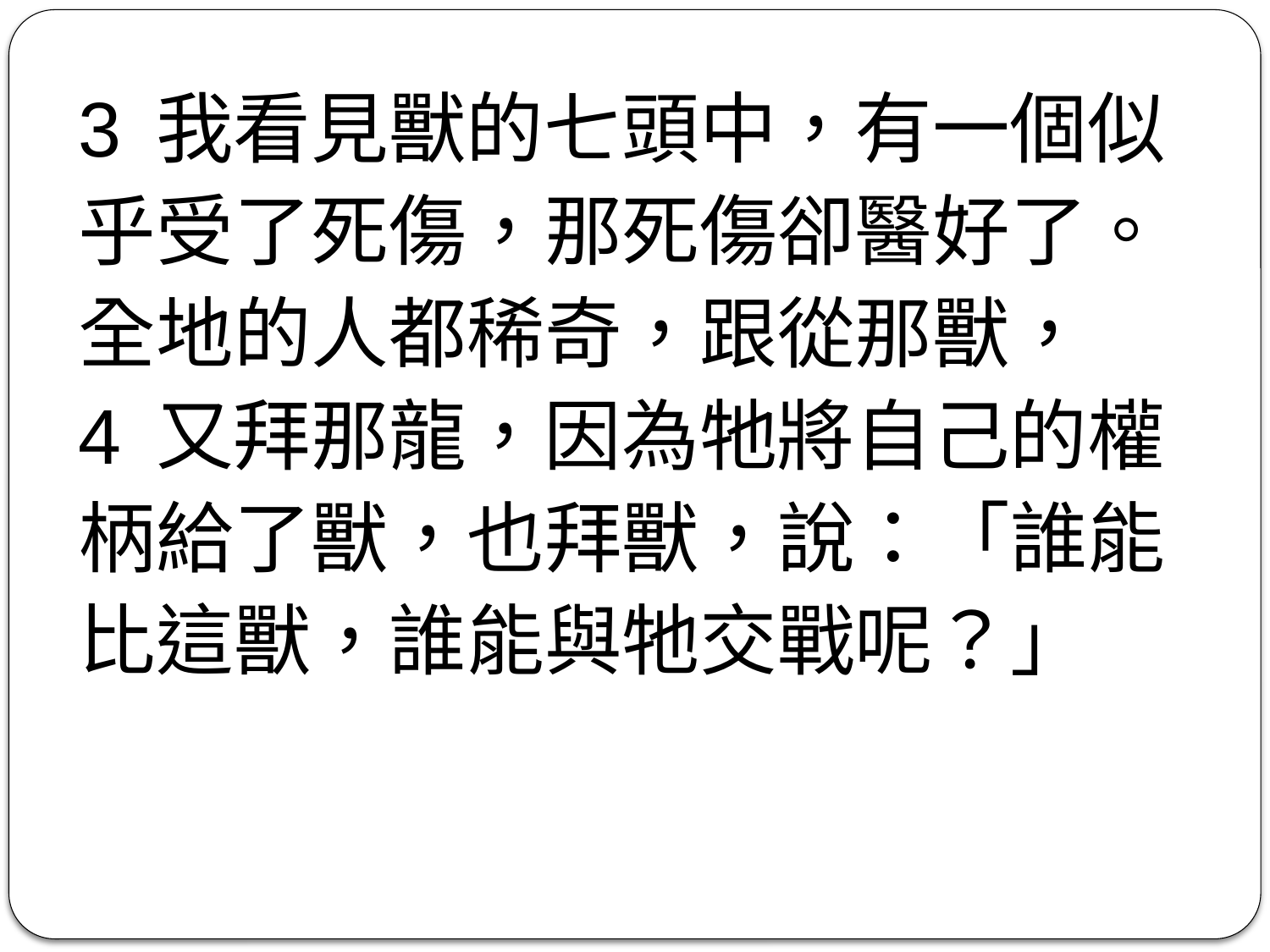

3 我看見獸的七頭中，有一個似乎受了死傷，那死傷卻醫好了。全地的人都稀奇，跟從那獸， 4 又拜那龍，因為牠將自己的權柄給了獸，也拜獸，說：「誰能比這獸，誰能與牠交戰呢？」